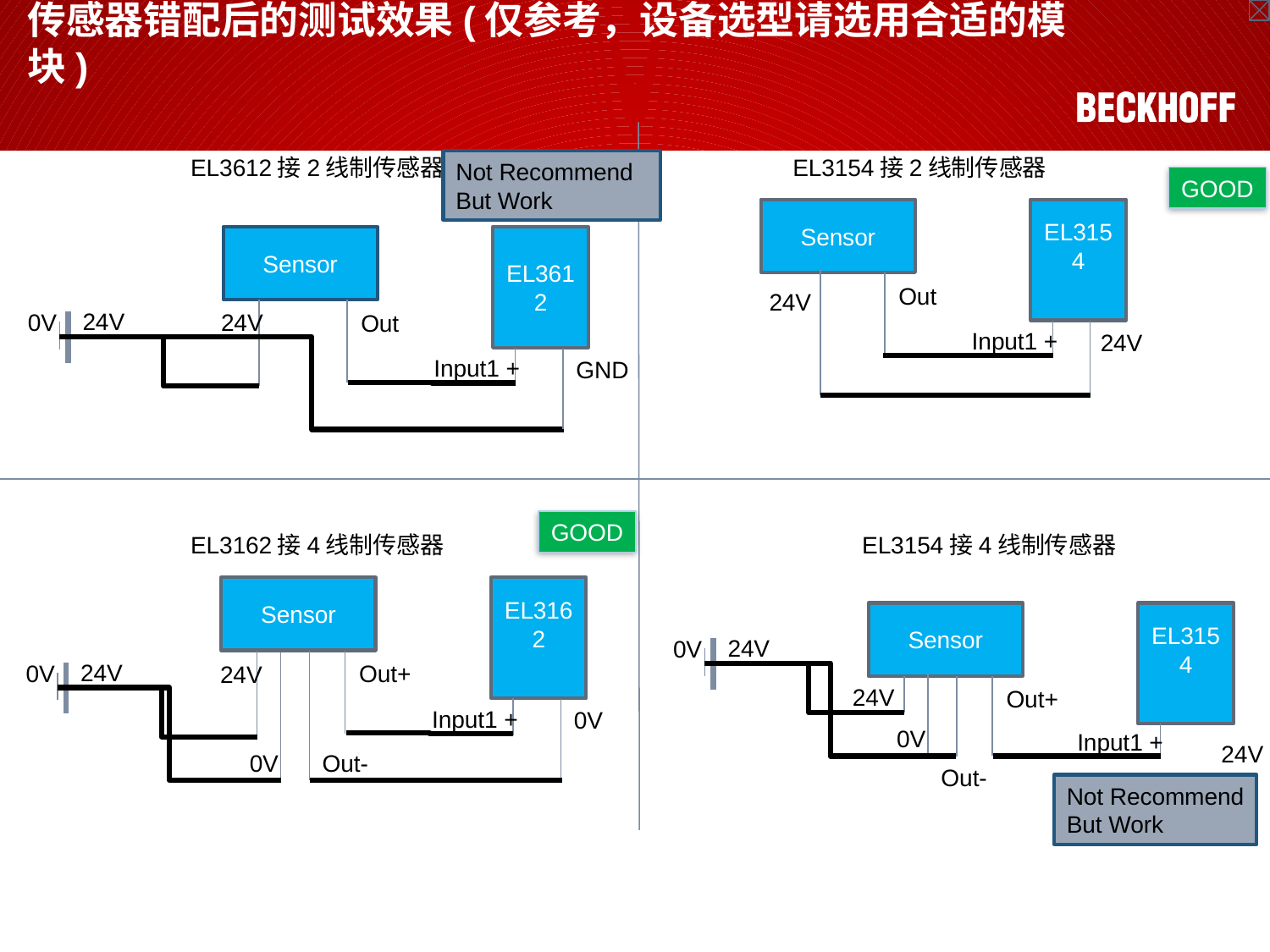

# 传感器错配后的测试效果(仅参考，设备选型请选用合适的模块)
EL3612接2线制传感器
EL3154接2线制传感器
Not Recommend
But Work
GOOD
EL3154

Sensor
Out
24V
Input1 +
24V
EL3612
Sensor
24V
0V
24V
Out
Input1 +
GND
GOOD
EL3162接4线制传感器
EL3154接4线制传感器
EL3162

Sensor
EL3154

Sensor
24V
0V
24V
Out+
0V
Input1 +
24V
Out-
24V
0V
Out+
24V
Input1 +
0V
0V
Out-
Not Recommend
But Work